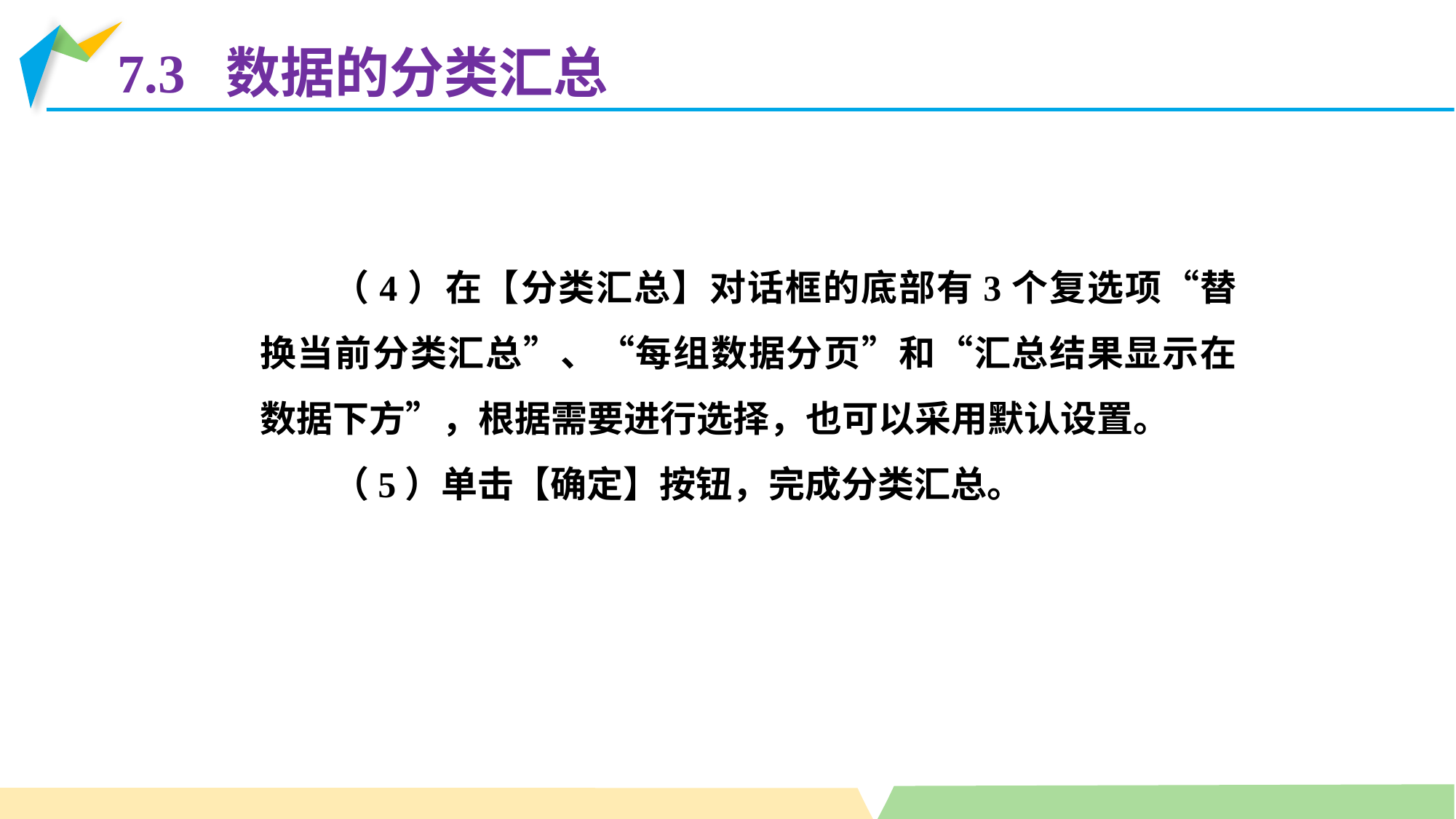

7.3  数据的分类汇总
（4）在【分类汇总】对话框的底部有3个复选项“替换当前分类汇总”、“每组数据分页”和“汇总结果显示在数据下方”，根据需要进行选择，也可以采用默认设置。
（5）单击【确定】按钮，完成分类汇总。